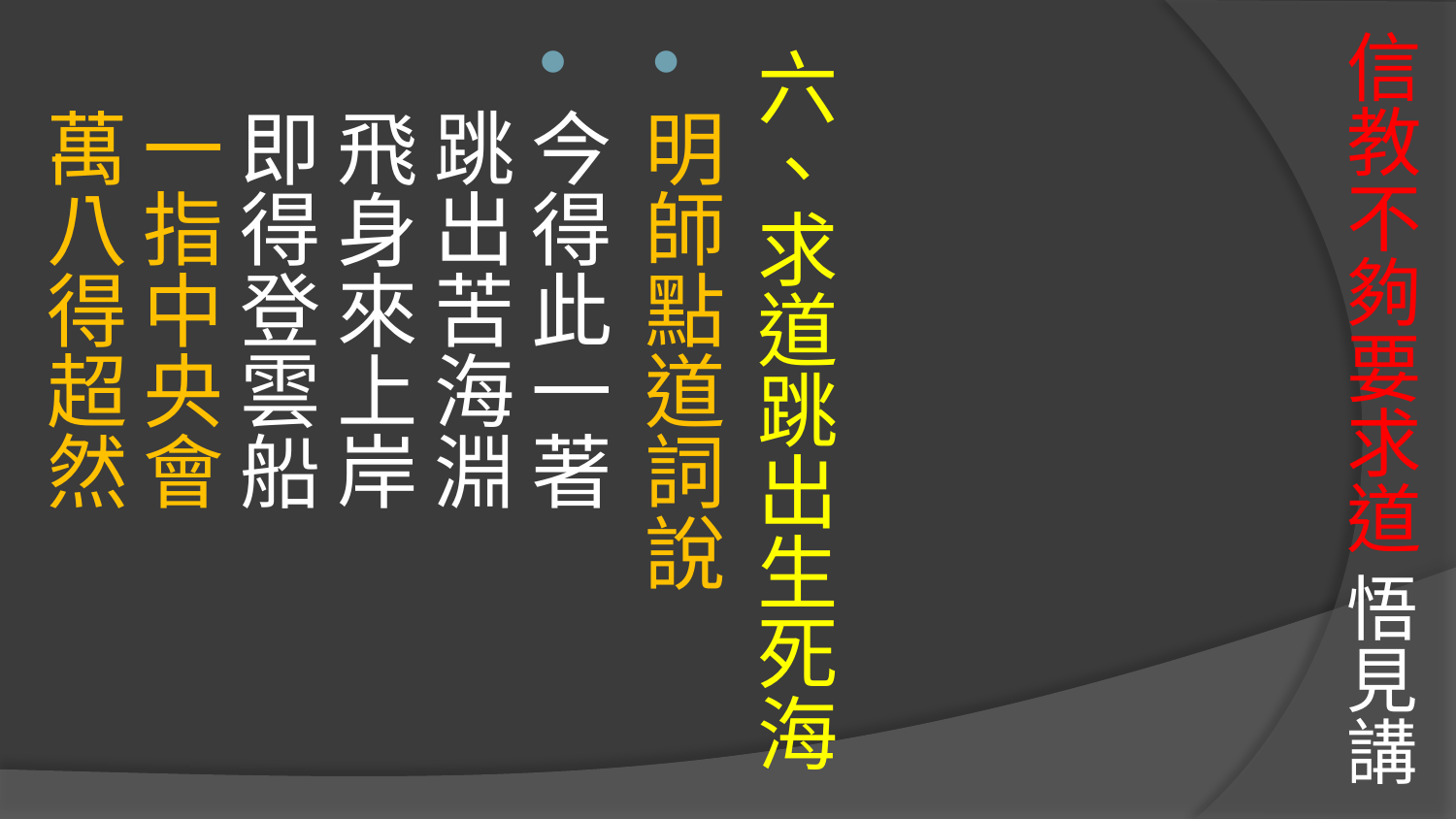

# 信教不夠要求道 悟見講
六、求道跳出生死海
明師點道詞說
今得此一著 
跳出苦海淵 
飛身來上岸 
即得登雲船 
一指中央會 
萬八得超然